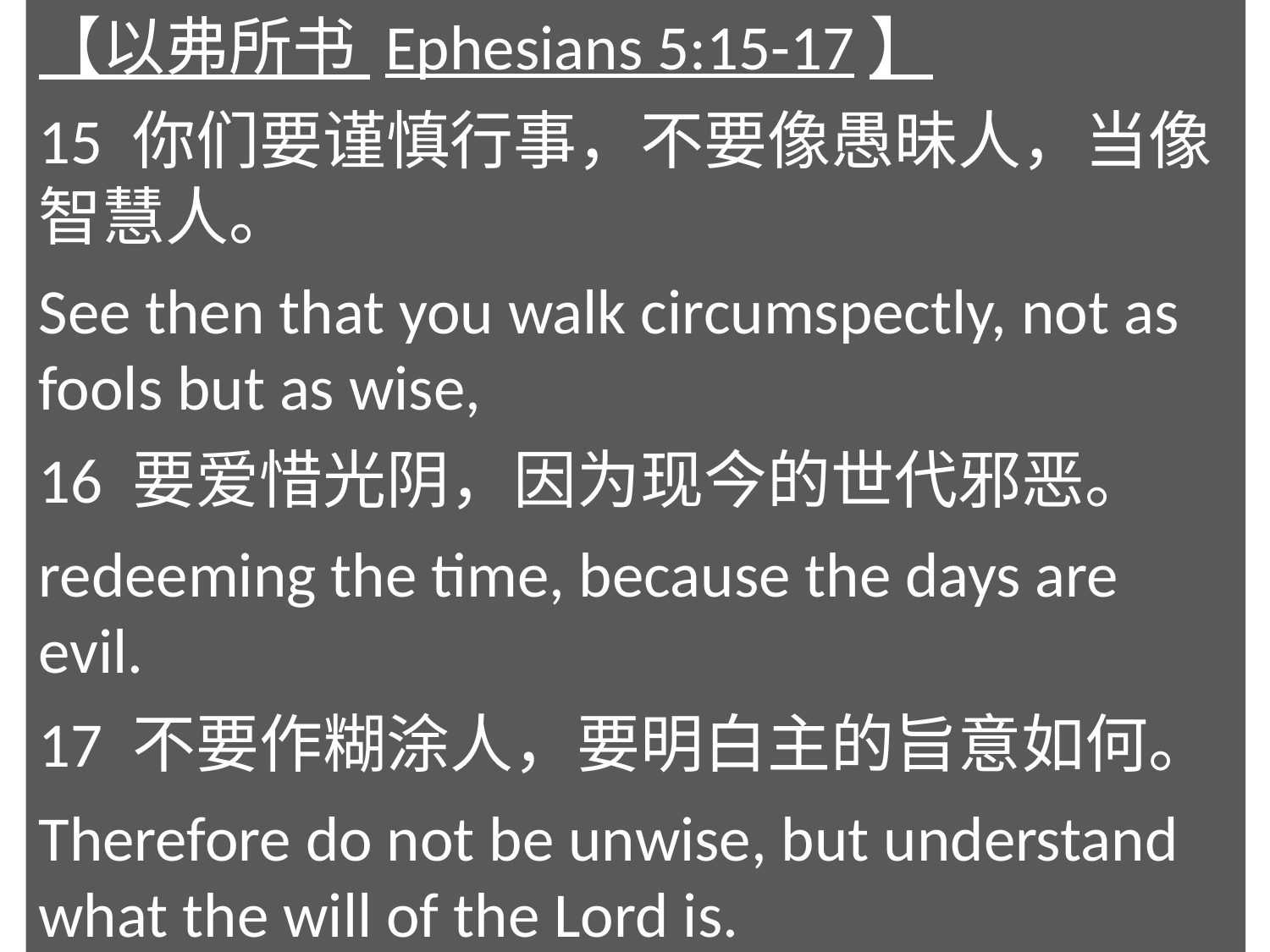

【以弗所书 Ephesians 5:15-17】
15 你们要谨慎行事，不要像愚昧人，当像智慧人。
See then that you walk circumspectly, not as fools but as wise,
16 要爱惜光阴，因为现今的世代邪恶。
redeeming the time, because the days are evil.
17 不要作糊涂人，要明白主的旨意如何。
Therefore do not be unwise, but understand what the will of the Lord is.